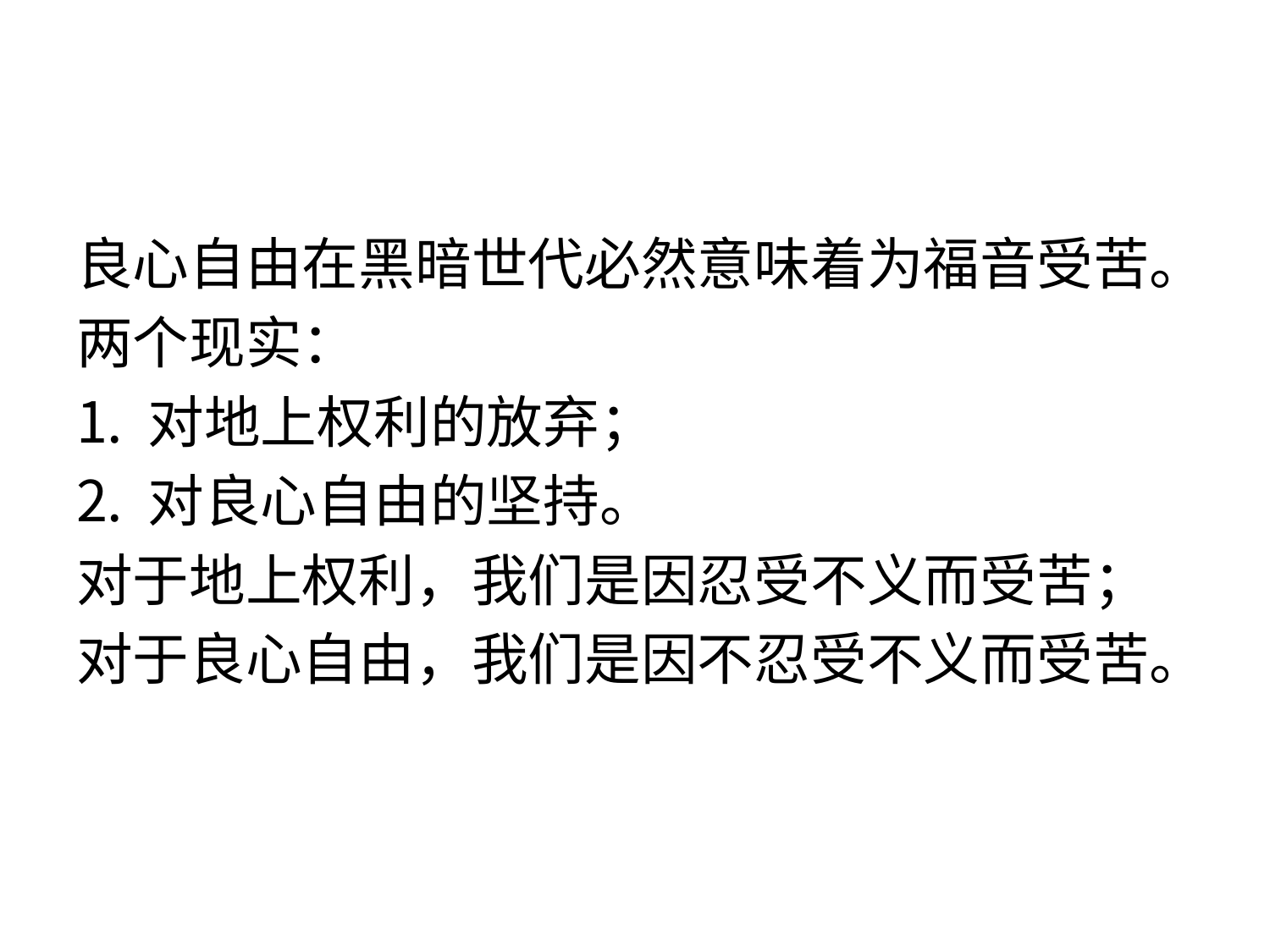

#
良心自由在黑暗世代必然意味着为福音受苦。
两个现实：
对地上权利的放弃；
对良心自由的坚持。
对于地上权利，我们是因忍受不义而受苦；
对于良心自由，我们是因不忍受不义而受苦。